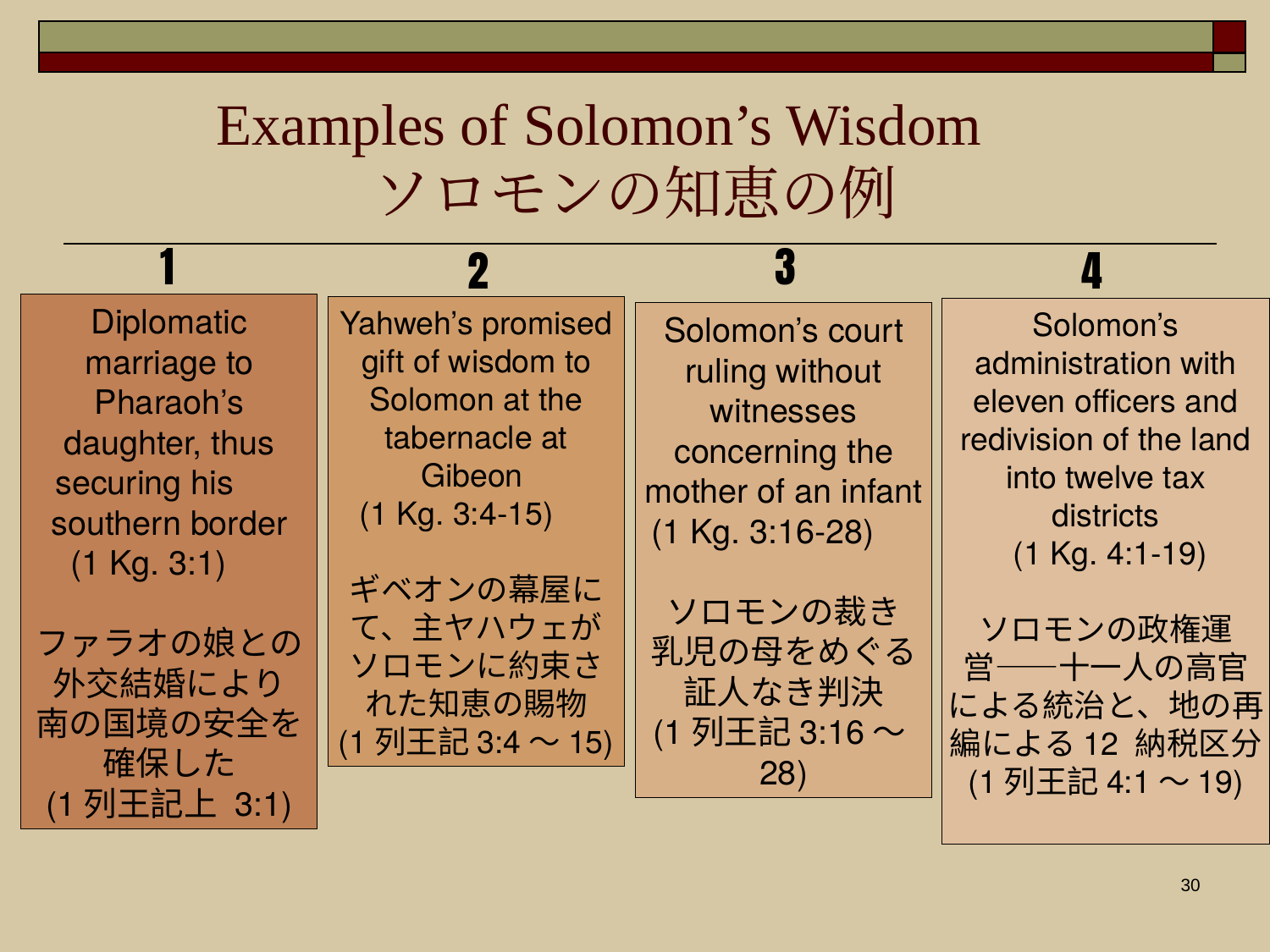

# Examples of Solomon’s Wisdom
ソロモンの知恵の例
1
3
2
4
Diplomatic marriage to Pharaoh’s daughter, thus securing his　southern border
(1 Kg. 3:1)

ファラオの娘との外交結婚により
南の国境の安全を確保した
(1列王記上 3:1)
Yahweh’s promised gift of wisdom to Solomon at the tabernacle at Gibeon
(1 Kg. 3:4-15)

ギベオンの幕屋にて、主ヤハウェが
ソロモンに約束された知恵の賜物
(1列王記3:4〜15)
Solomon’s administration with eleven officers and redivision of the land into twelve tax districts
 (1 Kg. 4:1-19)

ソロモンの政権運営――十一人の高官による統治と、地の再編による12 納税区分
(1列王記4:1〜19)
Solomon’s court ruling without witnesses concerning the mother of an infant (1 Kg. 3:16-28)

ソロモンの裁き
乳児の母をめぐる証人なき判決
(1列王記3:16〜28)
30